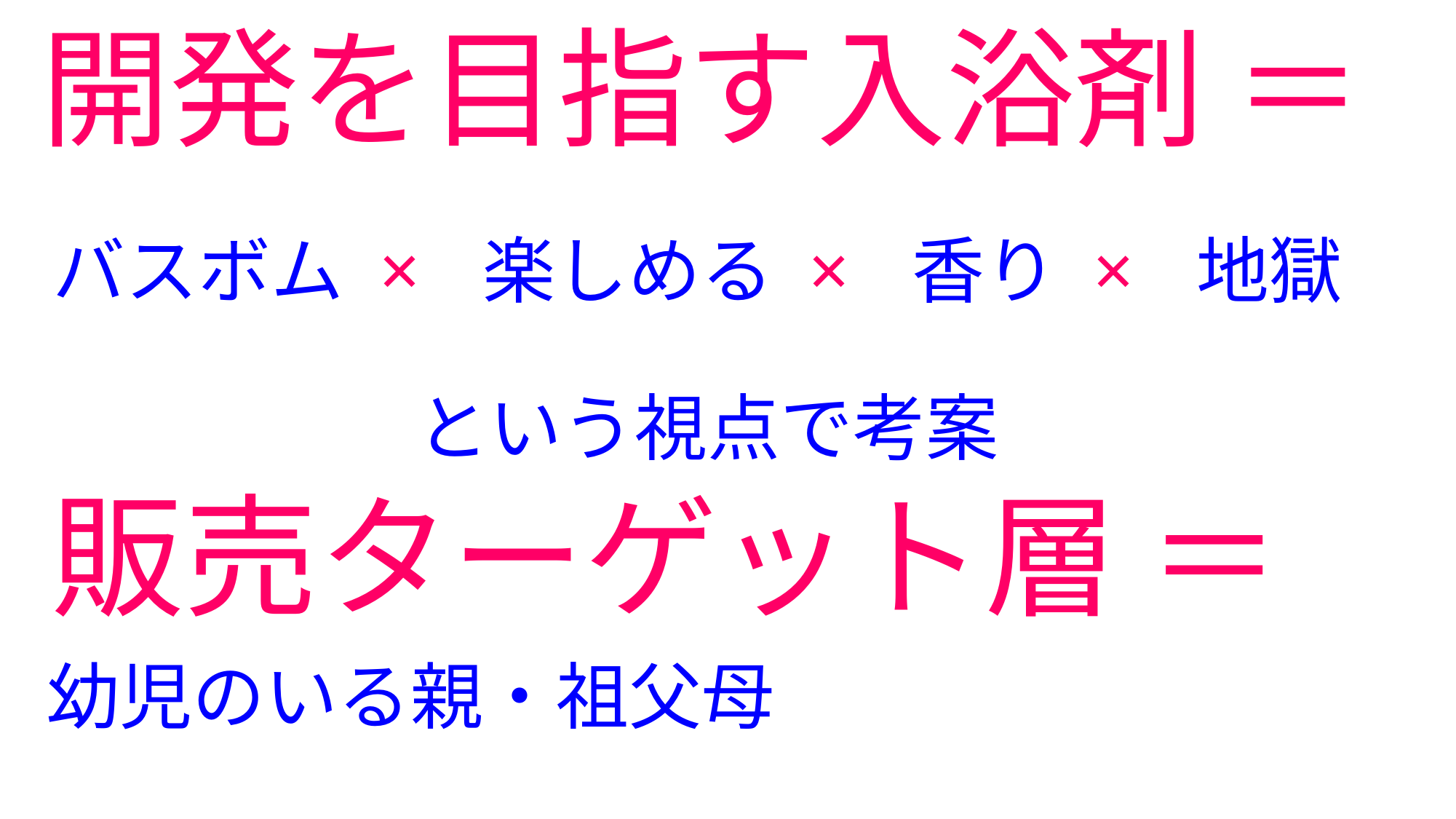

開発を目指す入浴剤 ＝
バスボム × 楽しめる × 香り × 地獄

　　　　　という視点で考案

販売ターゲット層 ＝
幼児のいる親・祖父母